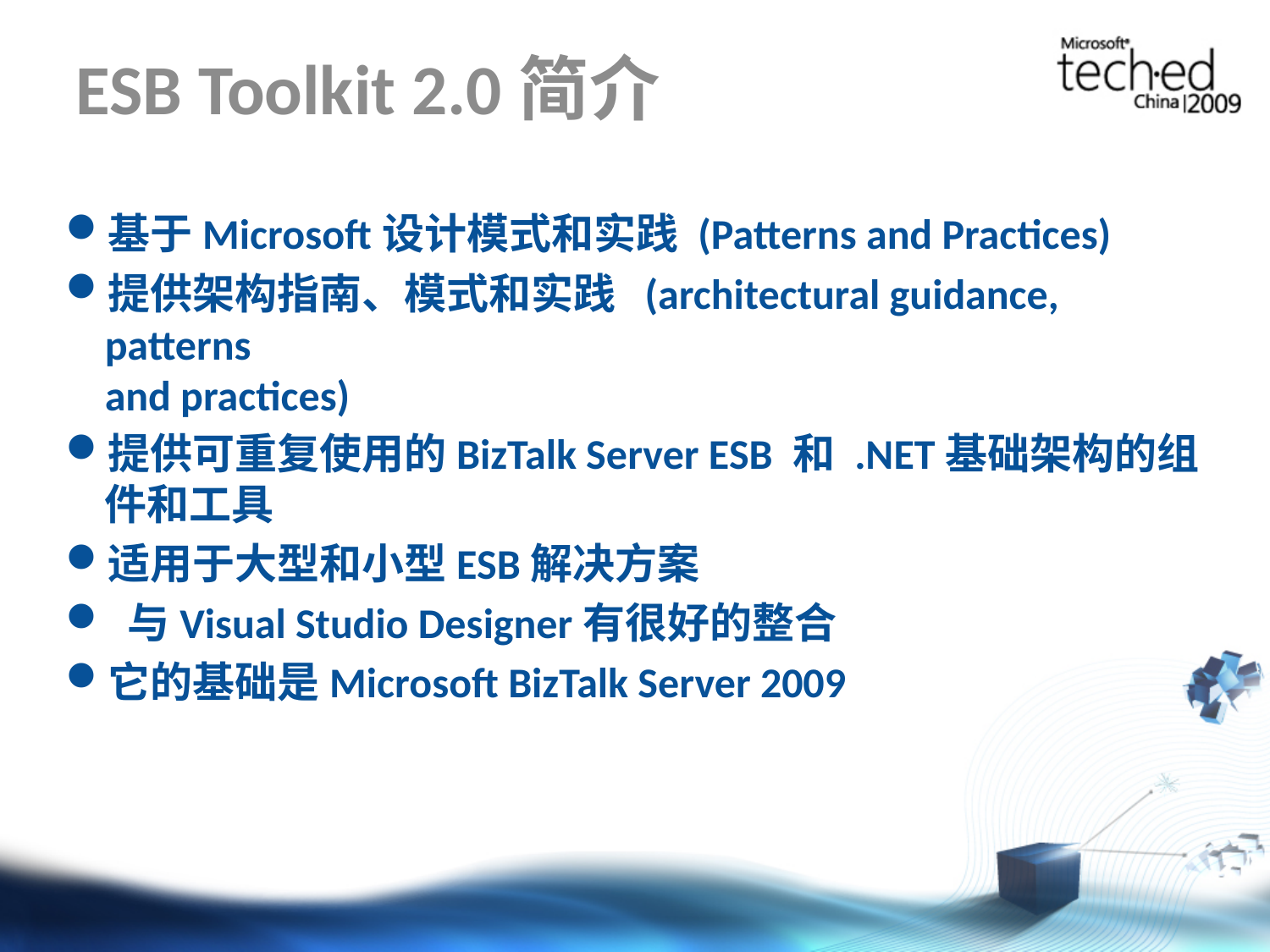

# ESB Toolkit 2.0简介
基于Microsoft设计模式和实践 (Patterns and Practices)
提供架构指南、模式和实践  (architectural guidance, patterns
and practices)
提供可重复使用的BizTalk Server ESB 和 .NET基础架构的组件和工具
适用于大型和小型ESB解决方案
 与Visual Studio Designer有很好的整合
它的基础是Microsoft BizTalk Server 2009